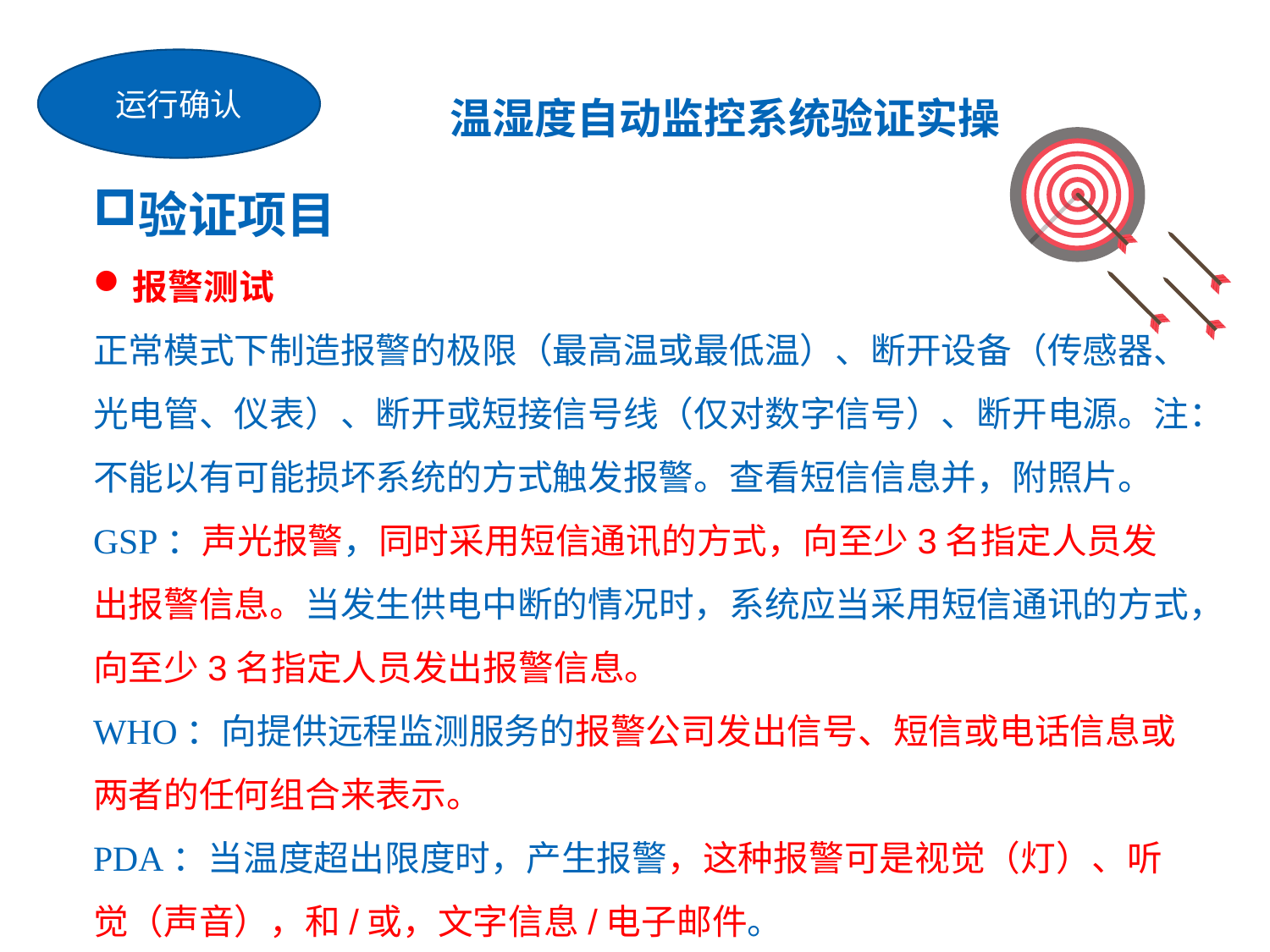

运行确认
温湿度自动监控系统验证实操

验证项目
报警测试
正常模式下制造报警的极限（最高温或最低温）、断开设备（传感器、光电管、仪表）、断开或短接信号线（仅对数字信号）、断开电源。注：不能以有可能损坏系统的方式触发报警。查看短信信息并，附照片。
GSP：声光报警，同时采用短信通讯的方式，向至少3名指定人员发出报警信息。当发生供电中断的情况时，系统应当采用短信通讯的方式，向至少3名指定人员发出报警信息。
WHO：向提供远程监测服务的报警公司发出信号、短信或电话信息或两者的任何组合来表示。
PDA：当温度超出限度时，产生报警，这种报警可是视觉（灯）、听觉（声音），和/或，文字信息/电子邮件。